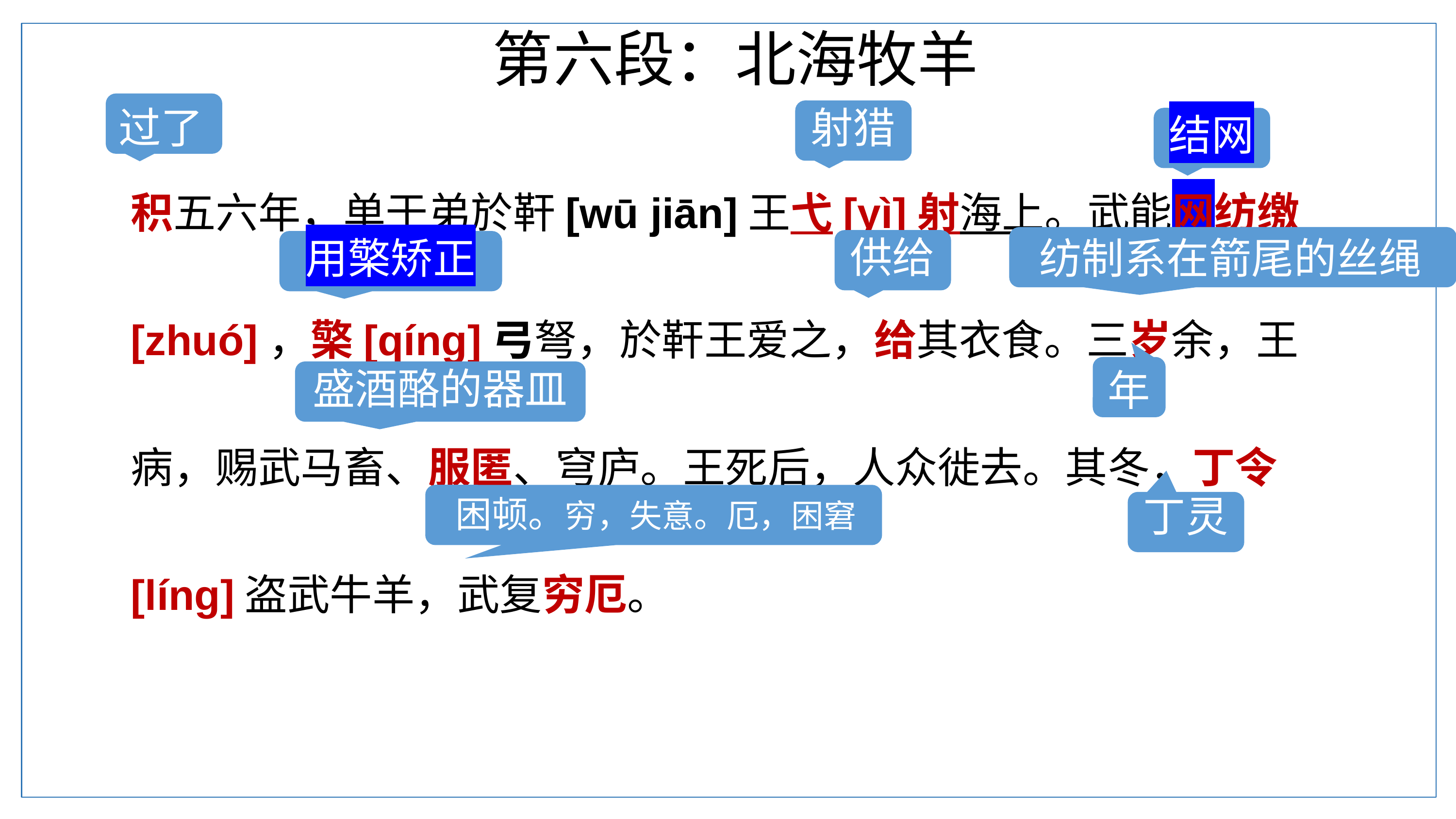

第六段：北海牧羊

过了
射猎

结网

积五六年，单于弟於靬[wū jiān]王弋[yì]射海上。武能网纺缴[zhuó]，檠[qíng]弓弩，於靬王爱之，给其衣食。三岁余，王病，赐武马畜、服匿、穹庐。王死后，人众徙去。其冬，丁令[líng]盗武牛羊，武复穷厄。
纺制系在箭尾的丝绳

供给

用檠矫正

盛酒酪的器皿

年
困顿。穷，失意。厄，困窘

丁灵